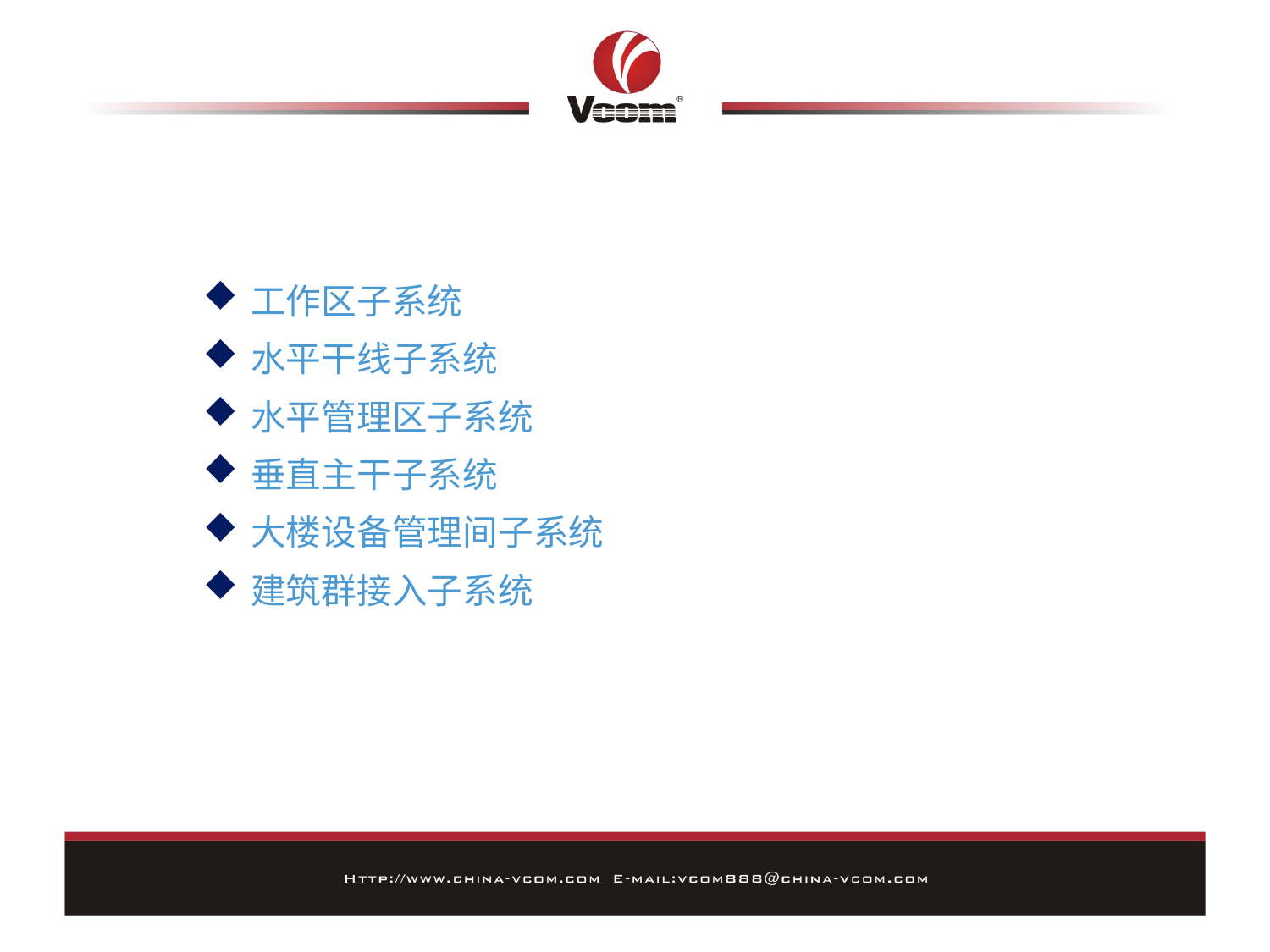

#
各子系统说明
工作区子系统
水平干线子系统
水平管理区子系统
垂直主干子系统
大楼设备管理间子系统
建筑群接入子系统